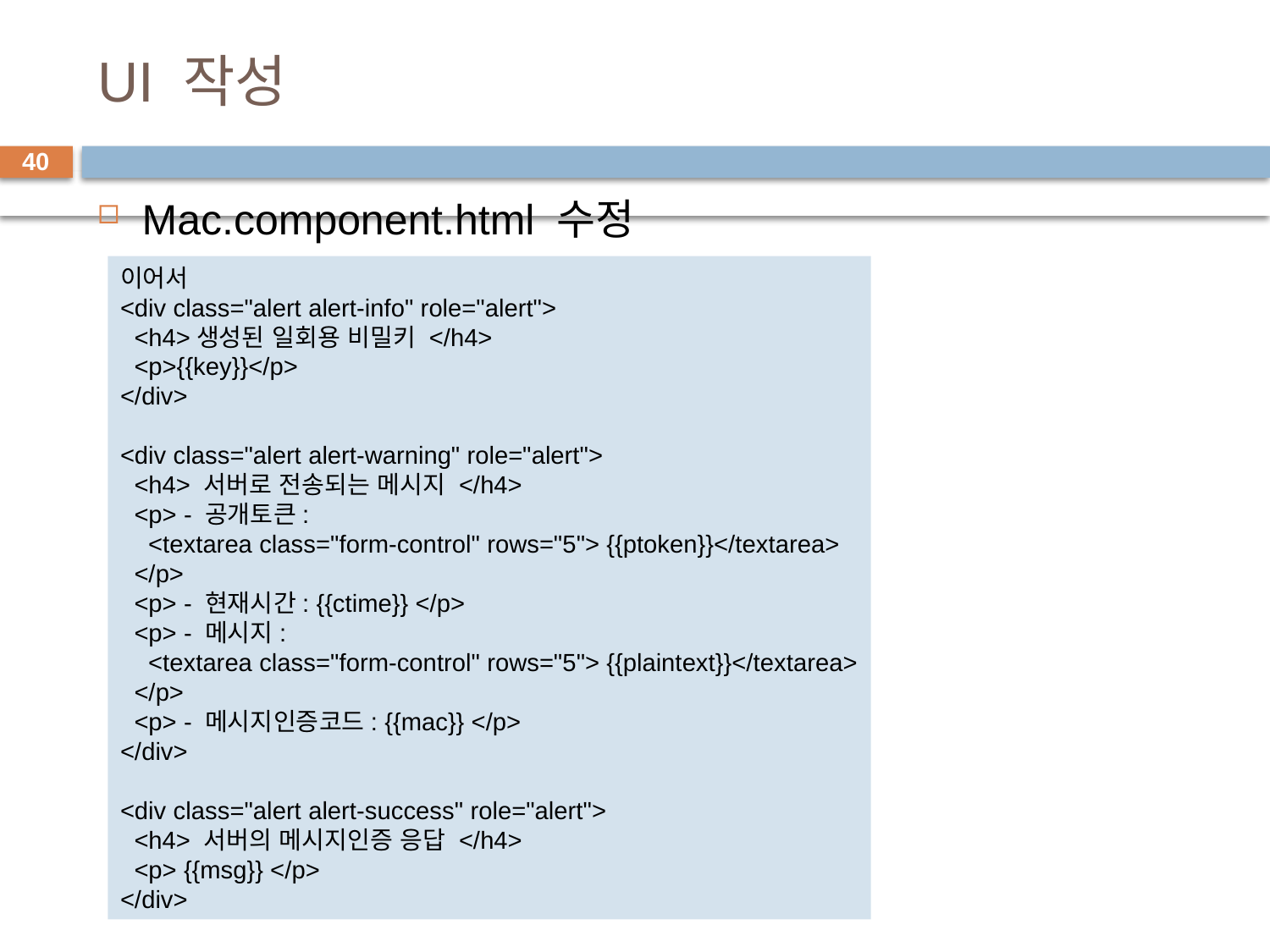

# UI 작성
40
Mac.component.html 수정

이어서
<div class="alert alert-info" role="alert">
  <h4>생성된 일회용 비밀키 </h4>
  <p>{{key}}</p>
</div>
<div class="alert alert-warning" role="alert">
  <h4> 서버로 전송되는 메시지 </h4>
  <p> - 공개토큰:
    <textarea class="form-control" rows="5"> {{ptoken}}</textarea>
  </p>
  <p> - 현재시간: {{ctime}} </p>
  <p> - 메시지:
    <textarea class="form-control" rows="5"> {{plaintext}}</textarea>
  </p>
  <p> - 메시지인증코드: {{mac}} </p>
</div>
<div class="alert alert-success" role="alert">
  <h4> 서버의 메시지인증 응답 </h4>
  <p> {{msg}} </p>
</div>